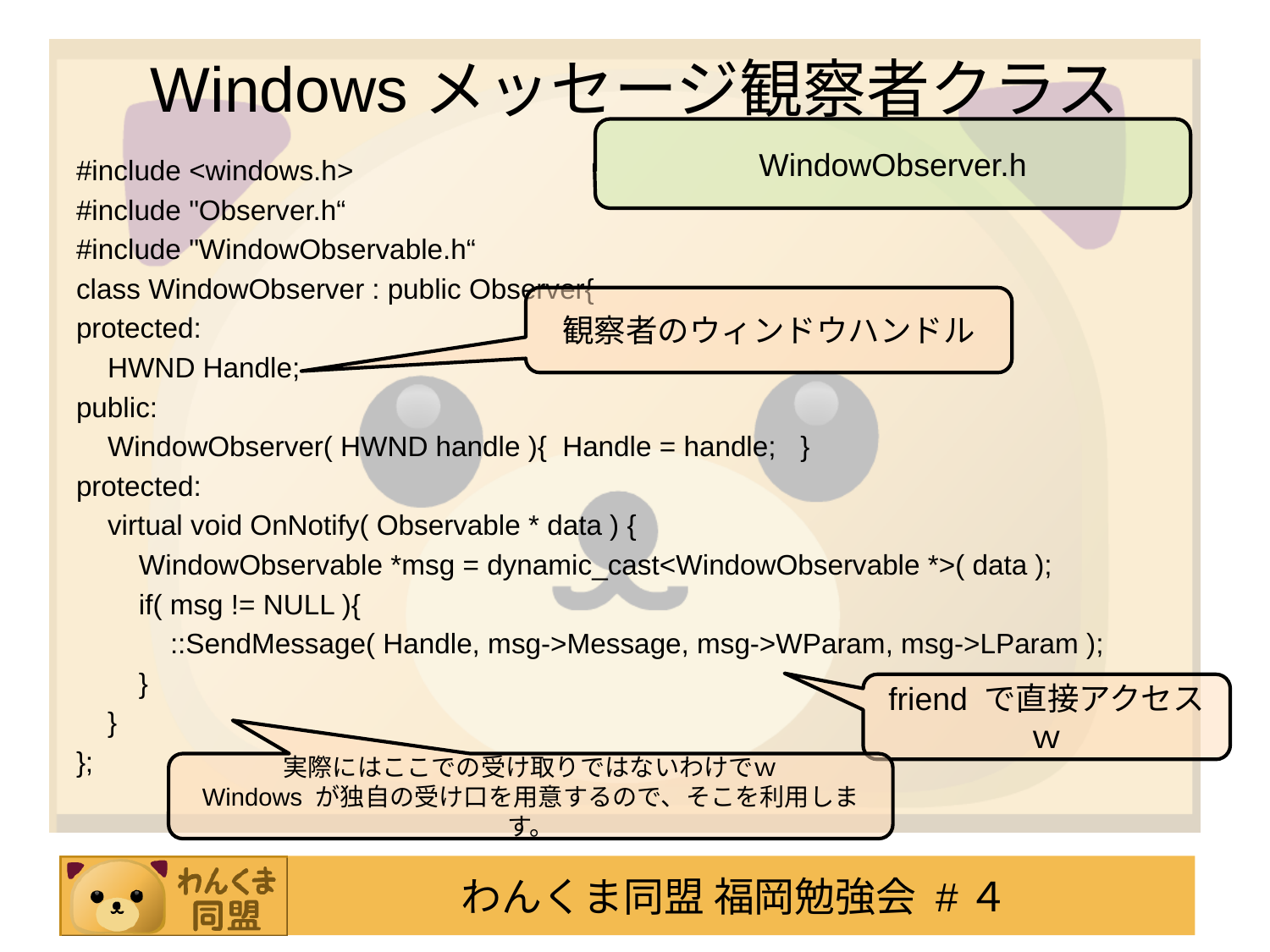

# Windowsメッセージ観察者クラス
WindowObserver.h
#include <windows.h>
#include "Observer.h“
#include "WindowObservable.h“
class WindowObserver : public Observer{
protected:
    HWND Handle;
public:
    WindowObserver( HWND handle ){  Handle = handle;   }
protected:
    virtual void OnNotify( Observable * data ) {
        WindowObservable *msg = dynamic_cast<WindowObservable *>( data );
        if( msg != NULL ){
            ::SendMessage( Handle, msg->Message, msg->WParam, msg->LParam );
        }
    }
};
観察者のウィンドウハンドル
friend で直接アクセスｗ
実際にはここでの受け取りではないわけでｗ
Windows が独自の受け口を用意するので、そこを利用します。